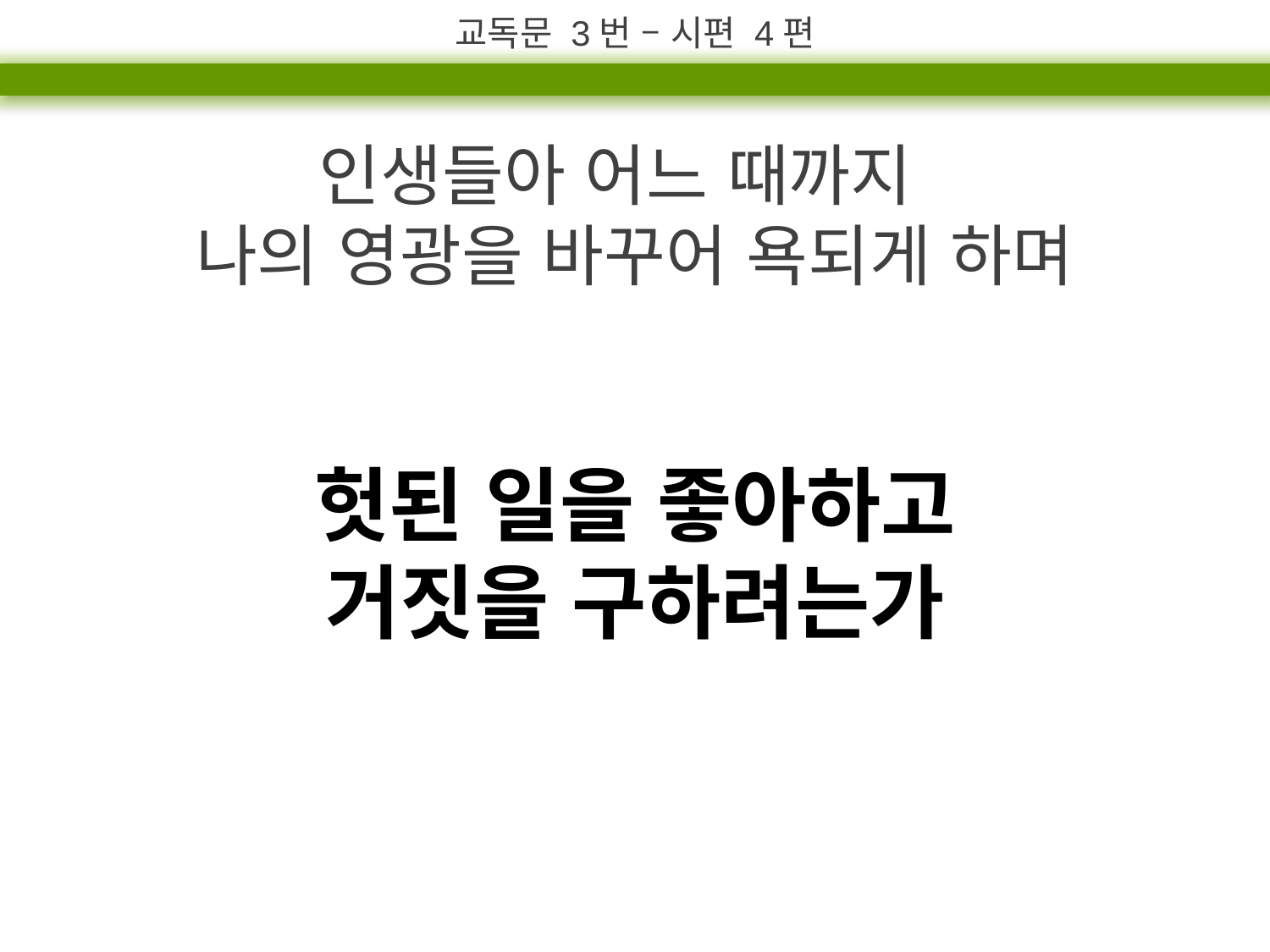

교독문 3번 – 시편 4편

인생들아 어느 때까지
나의 영광을 바꾸어 욕되게 하며
헛된 일을 좋아하고
거짓을 구하려는가